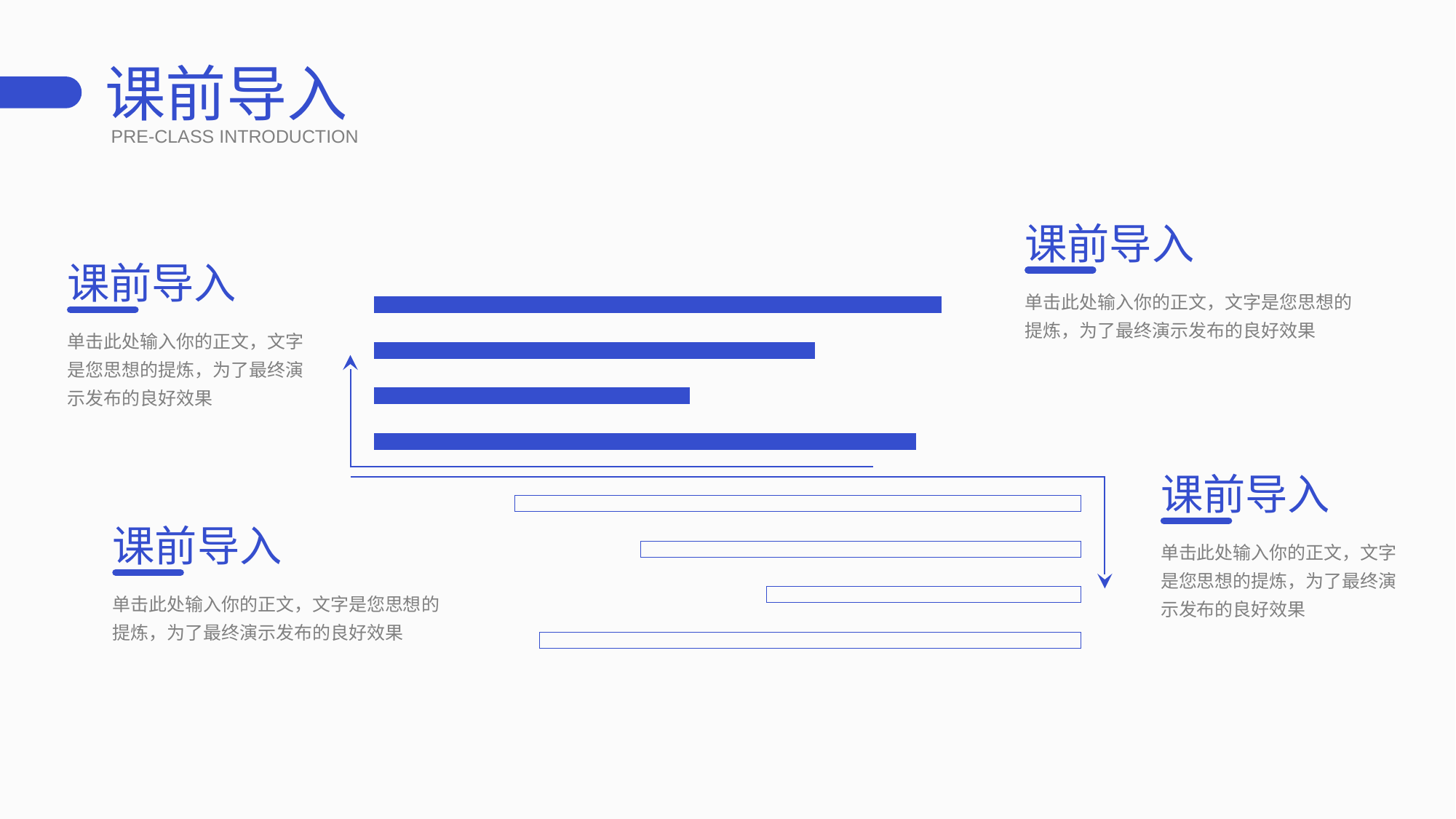

课前导入

PRE-CLASS INTRODUCTION
课前导入
课前导入

### Chart

| Category | 喜爱度 |
|---|---|
| 导入一 | 4.3 |
| 导入二 | 2.5 |
| 导入三 | 3.5 |
| 导入四 | 4.5 |
单击此处输入你的正文，文字是您思想的提炼，为了最终演示发布的良好效果
单击此处输入你的正文，文字是您思想的提炼，为了最终演示发布的良好效果

课前导入

### Chart

| Category | 喜爱度 |
|---|---|
| 导入一 | 4.3 |
| 导入二 | 2.5 |
| 导入三 | 3.5 |
| 导入四 | 4.5 |
课前导入
单击此处输入你的正文，文字是您思想的提炼，为了最终演示发布的良好效果
单击此处输入你的正文，文字是您思想的提炼，为了最终演示发布的良好效果